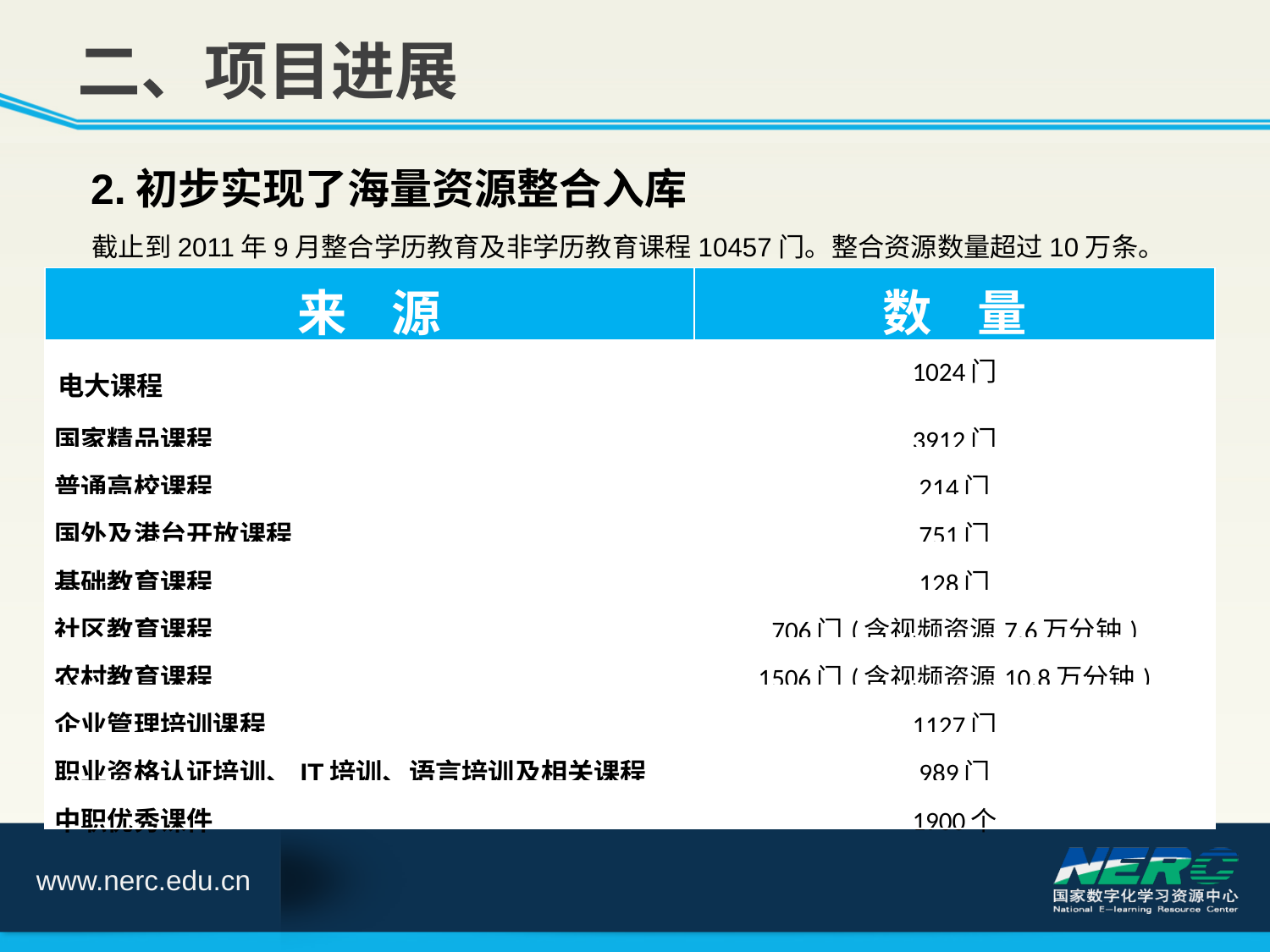

二、项目进展
2.初步实现了海量资源整合入库
截止到2011年9月整合学历教育及非学历教育课程10457门。整合资源数量超过10万条。
| 来 源 | 数 量 |
| --- | --- |
| 电大课程 | 1024门 |
| 国家精品课程 | 3912门 |
| 普通高校课程 | 214门 |
| 国外及港台开放课程 | 751门 |
| 基础教育课程 | 128门 |
| 社区教育课程 | 706门(含视频资源7.6万分钟) |
| 农村教育课程 | 1506门(含视频资源10.8万分钟) |
| 企业管理培训课程 | 1127门 |
| 职业资格认证培训、IT培训、语言培训及相关课程 | 989门 |
| 中职优秀课件 | 1900个 |